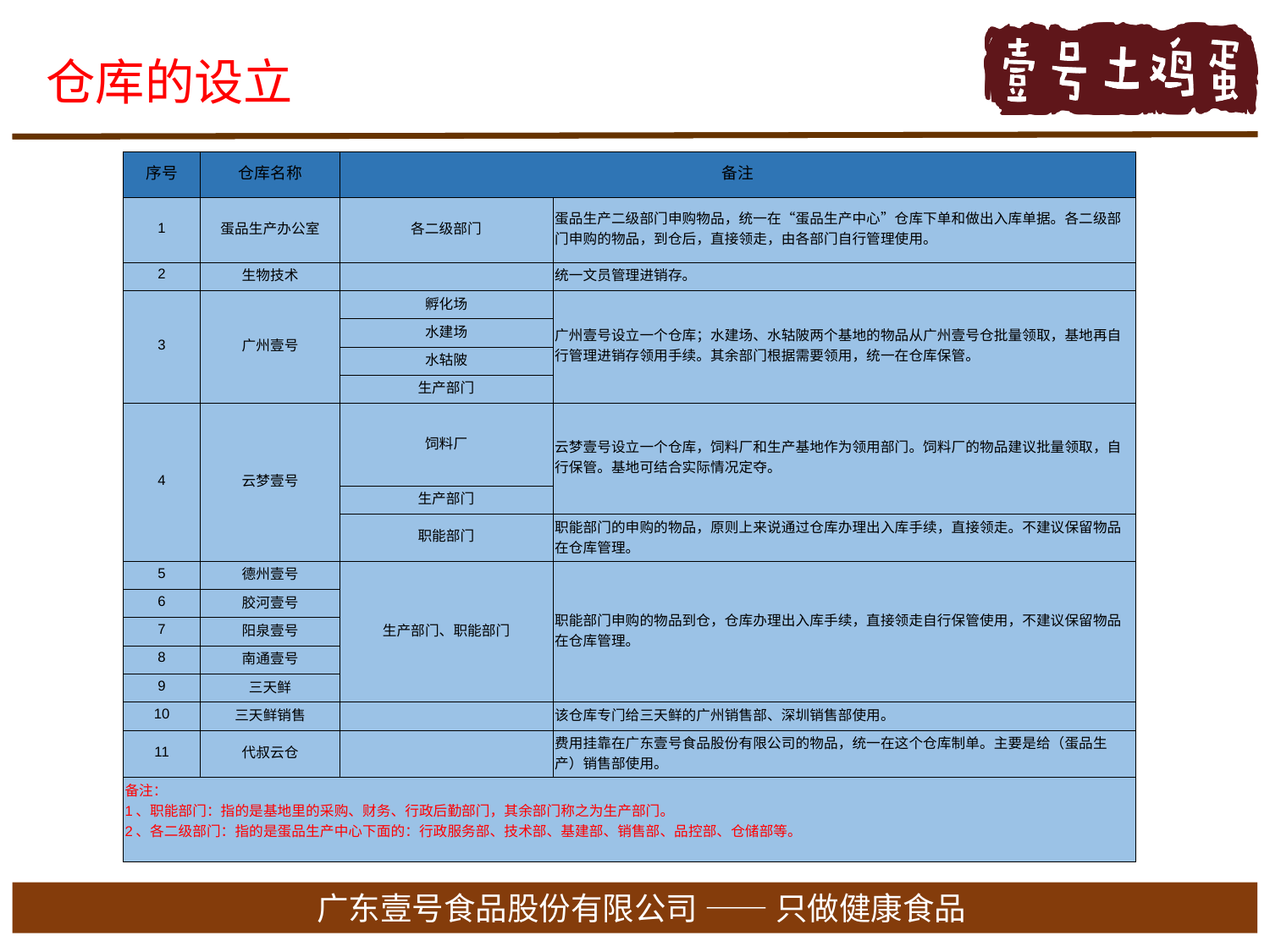

仓库的设立
| 序号 | 仓库名称 | 备注 |  |
| --- | --- | --- | --- |
| 1 | 蛋品生产办公室 | 各二级部门 | 蛋品生产二级部门申购物品，统一在“蛋品生产中心”仓库下单和做出入库单据。各二级部门申购的物品，到仓后，直接领走，由各部门自行管理使用。 |
| 2 | 生物技术 |  | 统一文员管理进销存。 |
| 3 | 广州壹号 | 孵化场 | 广州壹号设立一个仓库；水建场、水轱陂两个基地的物品从广州壹号仓批量领取，基地再自行管理进销存领用手续。其余部门根据需要领用，统一在仓库保管。 |
|  |  | 水建场 |  |
|  |  | 水轱陂 |  |
|  |  | 生产部门 |  |
| 4 | 云梦壹号 | 饲料厂 | 云梦壹号设立一个仓库，饲料厂和生产基地作为领用部门。饲料厂的物品建议批量领取，自行保管。基地可结合实际情况定夺。 |
|  |  | 生产部门 |  |
|  |  | 职能部门 | 职能部门的申购的物品，原则上来说通过仓库办理出入库手续，直接领走。不建议保留物品在仓库管理。 |
| 5 | 德州壹号 | 生产部门、职能部门 | 职能部门申购的物品到仓，仓库办理出入库手续，直接领走自行保管使用，不建议保留物品在仓库管理。 |
| 6 | 胶河壹号 |  |  |
| 7 | 阳泉壹号 |  |  |
| 8 | 南通壹号 |  |  |
| 9 | 三天鲜 |  |  |
| 10 | 三天鲜销售 |  | 该仓库专门给三天鲜的广州销售部、深圳销售部使用。 |
| 11 | 代叔云仓 |  | 费用挂靠在广东壹号食品股份有限公司的物品，统一在这个仓库制单。主要是给（蛋品生产）销售部使用。 |
| 备注： 1、职能部门：指的是基地里的采购、财务、行政后勤部门，其余部门称之为生产部门。 2、各二级部门：指的是蛋品生产中心下面的：行政服务部、技术部、基建部、销售部、品控部、仓储部等。 |  |  |  |